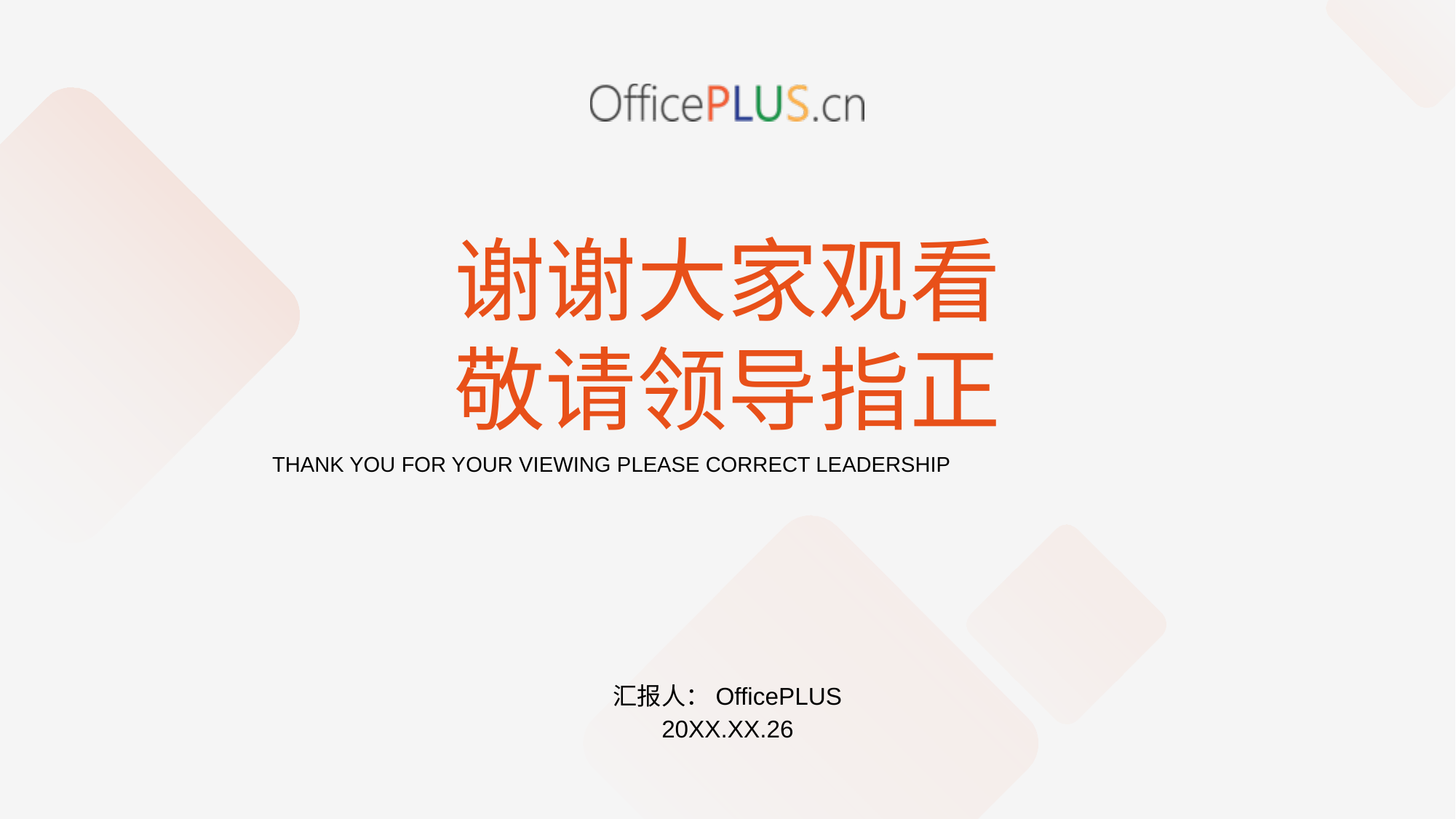

谢谢大家观看
敬请领导指正
THANK YOU FOR YOUR VIEWING PLEASE CORRECT LEADERSHIP
汇报人：OfficePLUS
20XX.XX.26